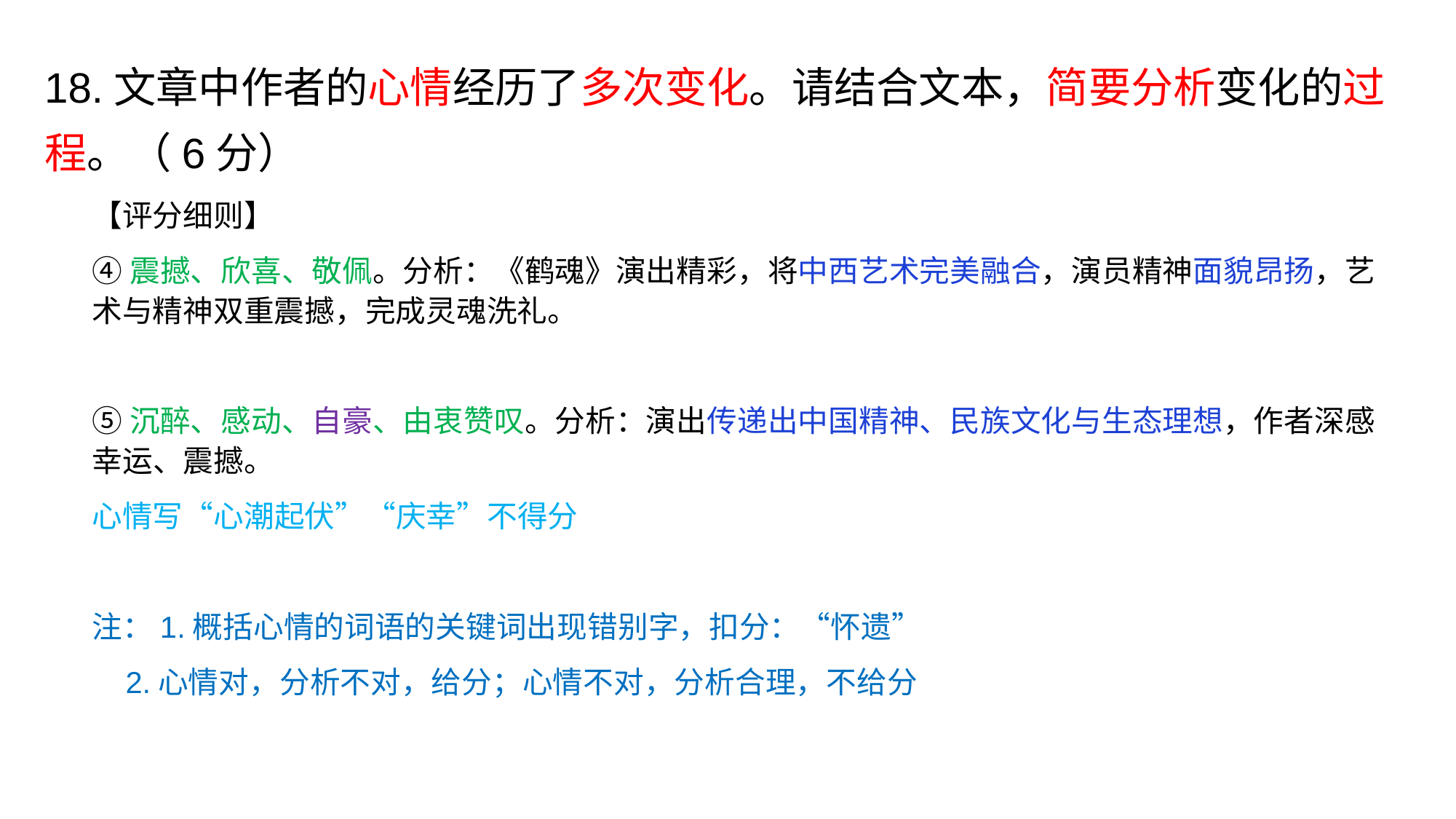

# 18.文章中作者的心情经历了多次变化。请结合文本，简要分析变化的过程。（6分）
【评分细则】
④震撼、欣喜、敬佩。分析：《鹤魂》演出精彩，将中西艺术完美融合，演员精神面貌昂扬，艺术与精神双重震撼，完成灵魂洗礼。

⑤沉醉、感动、自豪、由衷赞叹。分析：演出传递出中国精神、民族文化与生态理想，作者深感幸运、震撼。
心情写“心潮起伏”“庆幸”不得分

注：1.概括心情的词语的关键词出现错别字，扣分：“怀遗”
    2.心情对，分析不对，给分；心情不对，分析合理，不给分